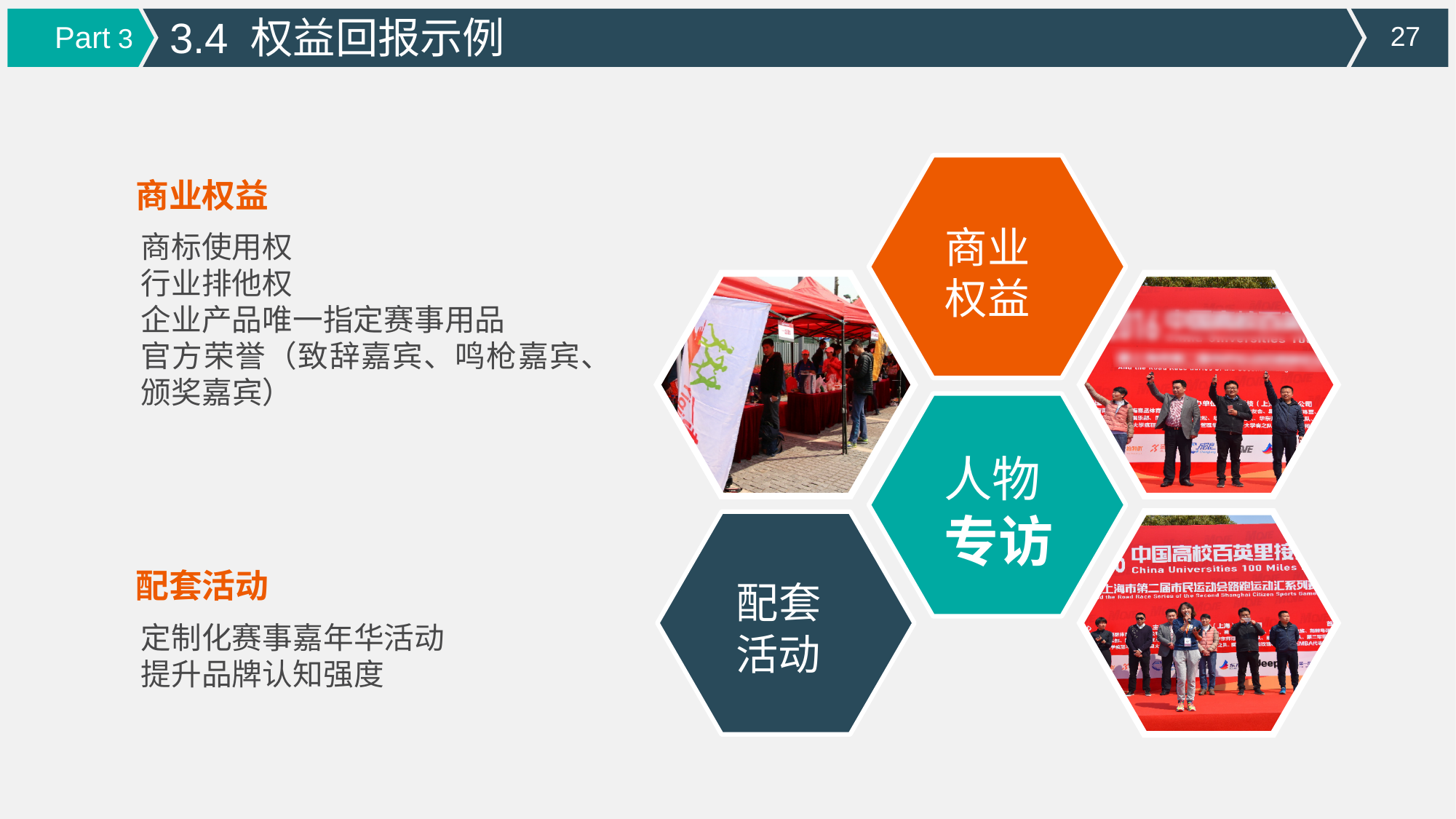

3.4 权益回报示例
Part 3

商业权益
商业权益
商标使用权
行业排他权
企业产品唯一指定赛事用品
官方荣誉（致辞嘉宾、鸣枪嘉宾、颁奖嘉宾）

人物
专访

配套活动
配套活动
定制化赛事嘉年华活动
提升品牌认知强度